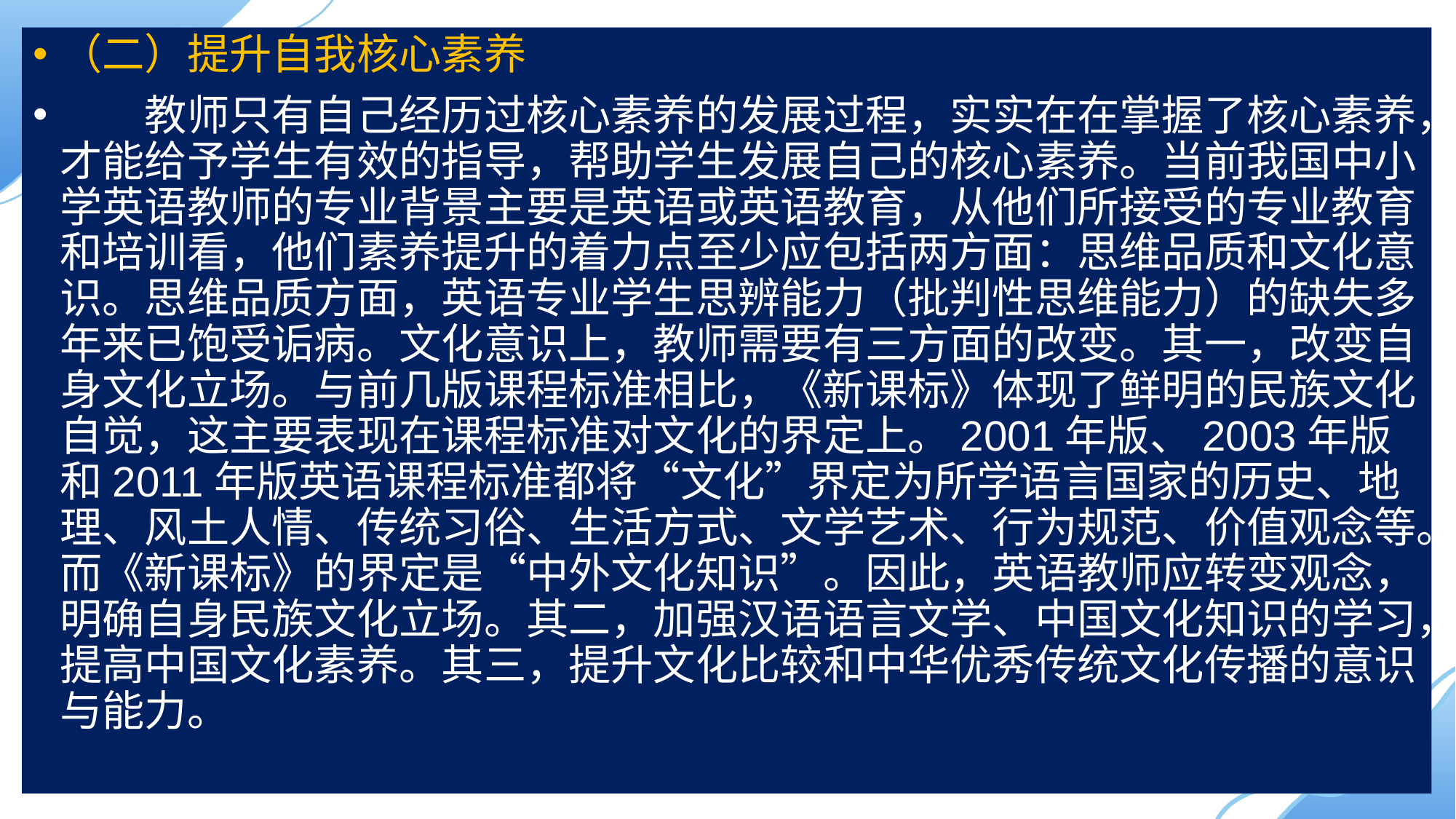

（二）提升自我核心素养
　　教师只有自己经历过核心素养的发展过程，实实在在掌握了核心素养，才能给予学生有效的指导，帮助学生发展自己的核心素养。当前我国中小学英语教师的专业背景主要是英语或英语教育，从他们所接受的专业教育和培训看，他们素养提升的着力点至少应包括两方面：思维品质和文化意识。思维品质方面，英语专业学生思辨能力（批判性思维能力）的缺失多年来已饱受诟病。文化意识上，教师需要有三方面的改变。其一，改变自身文化立场。与前几版课程标准相比，《新课标》体现了鲜明的民族文化自觉，这主要表现在课程标准对文化的界定上。2001年版、2003年版和2011年版英语课程标准都将“文化”界定为所学语言国家的历史、地理、风土人情、传统习俗、生活方式、文学艺术、行为规范、价值观念等。而《新课标》的界定是“中外文化知识”。因此，英语教师应转变观念，明确自身民族文化立场。其二，加强汉语语言文学、中国文化知识的学习，提高中国文化素养。其三，提升文化比较和中华优秀传统文化传播的意识与能力。